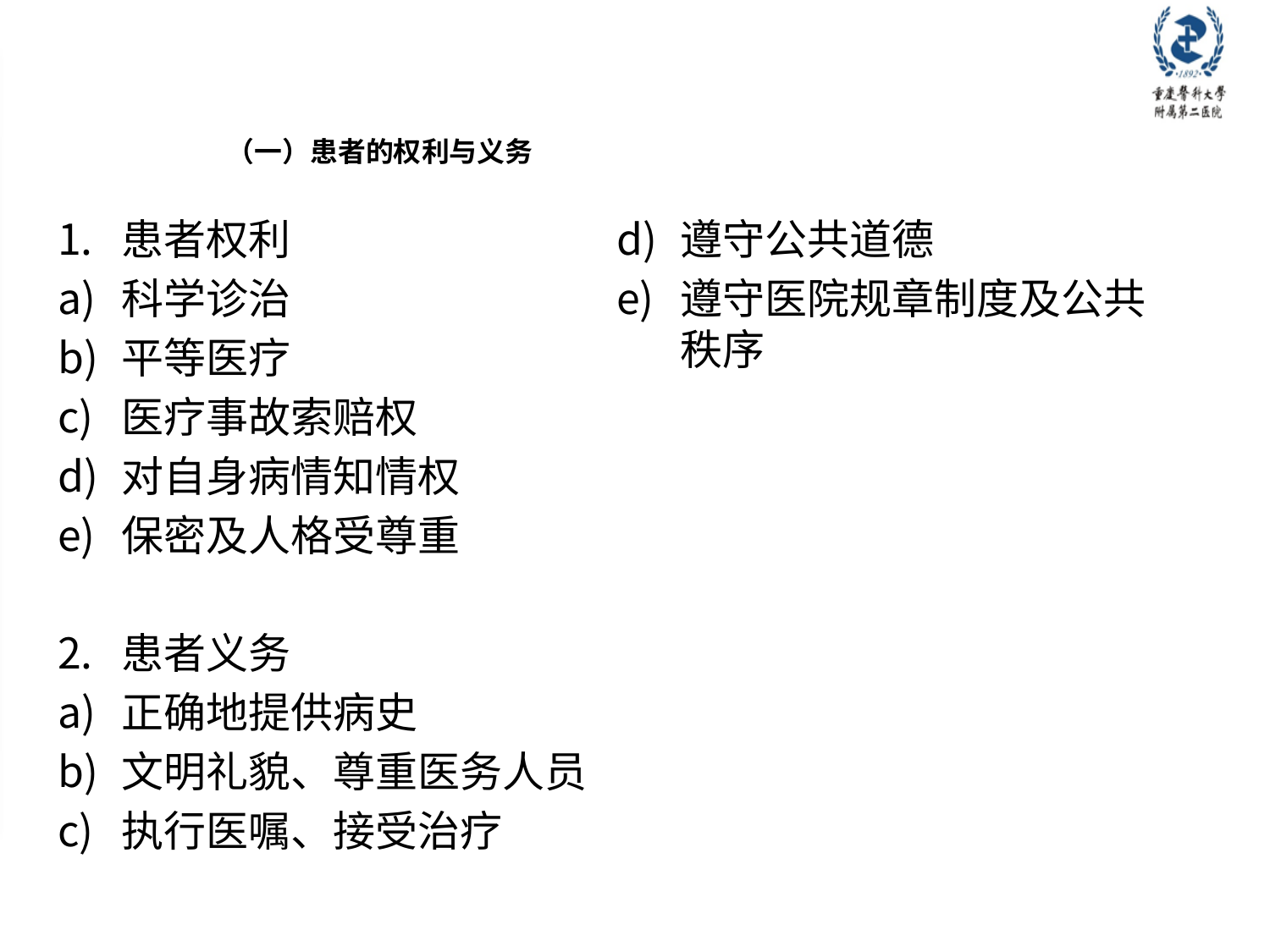

# （一）患者的权利与义务
患者权利
科学诊治
平等医疗
医疗事故索赔权
对自身病情知情权
保密及人格受尊重

患者义务
正确地提供病史
文明礼貌、尊重医务人员
执行医嘱、接受治疗
遵守公共道德
遵守医院规章制度及公共秩序